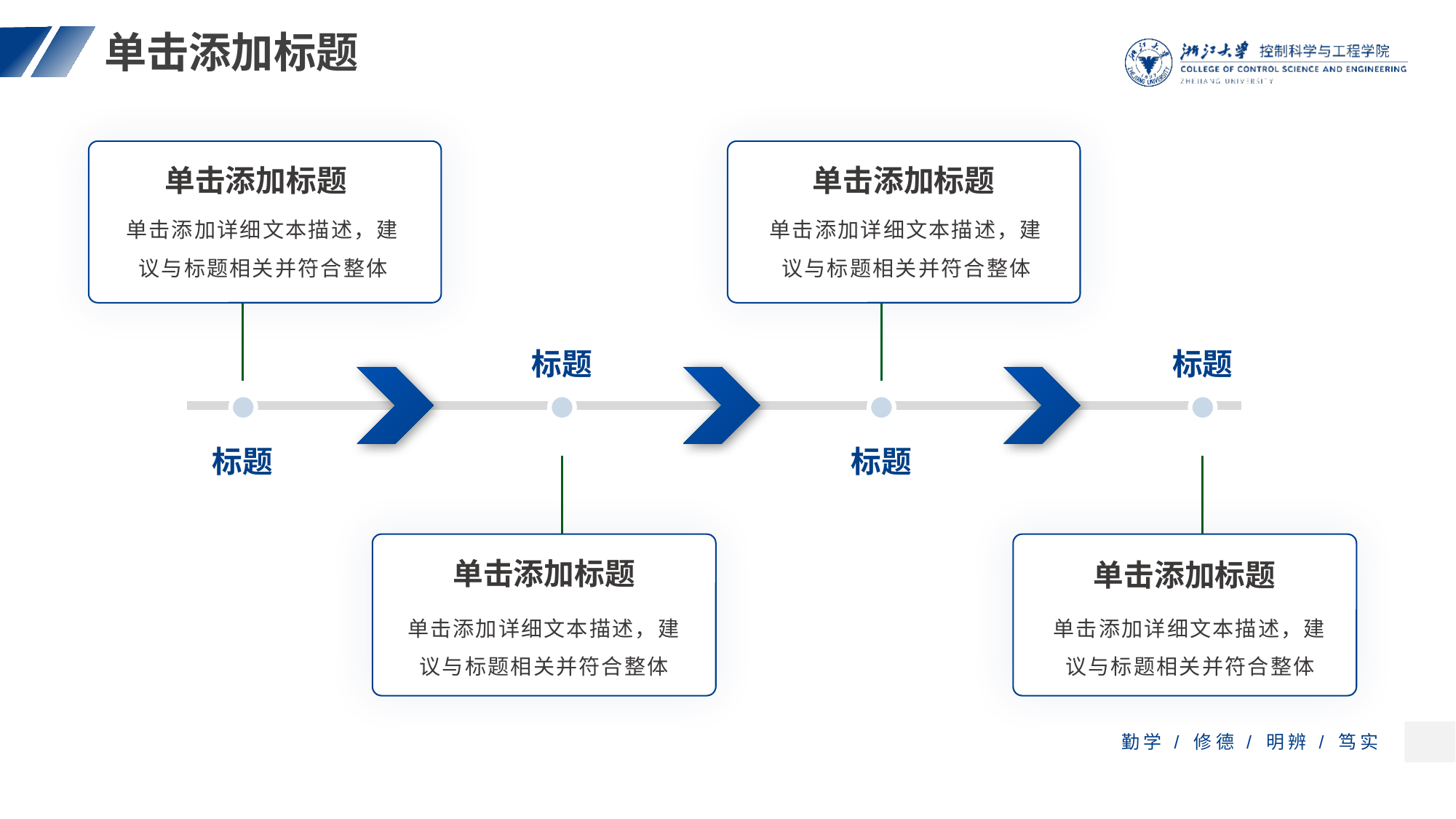

单击添加标题
单击添加标题
单击添加详细文本描述，建议与标题相关并符合整体
单击添加详细文本描述，建议与标题相关并符合整体
标题
标题

标题
标题

单击添加标题
单击添加标题
单击添加详细文本描述，建议与标题相关并符合整体
单击添加详细文本描述，建议与标题相关并符合整体